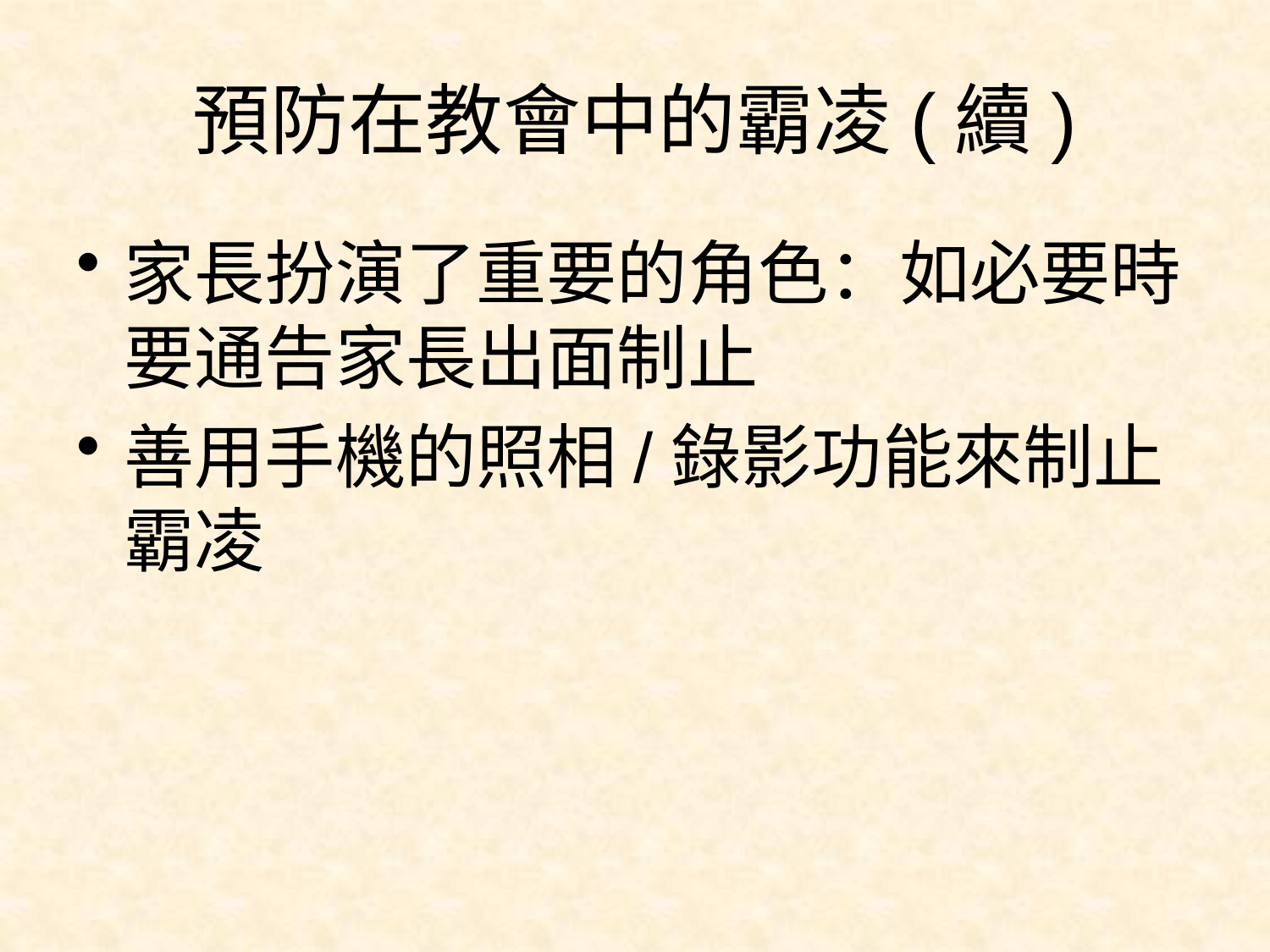

# 預防在教會中的霸凌(續)
家長扮演了重要的角色：如必要時要通告家長出面制止
善用手機的照相/錄影功能來制止霸凌